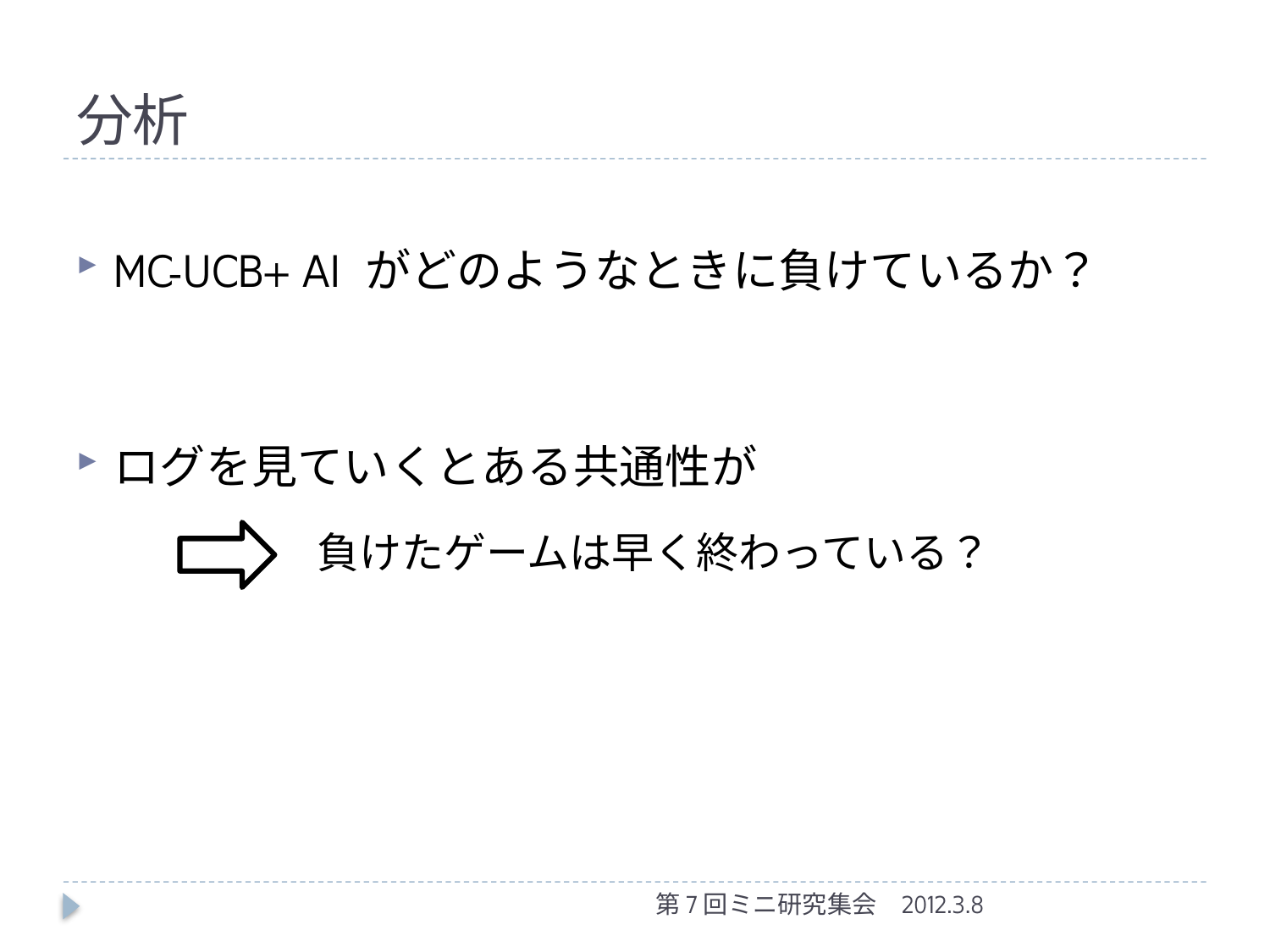

# 分析

MC-UCB+ AI がどのようなときに負けているか？

ログを見ていくとある共通性が
負けたゲームは早く終わっている？

第7回ミニ研究集会
2012.3.8